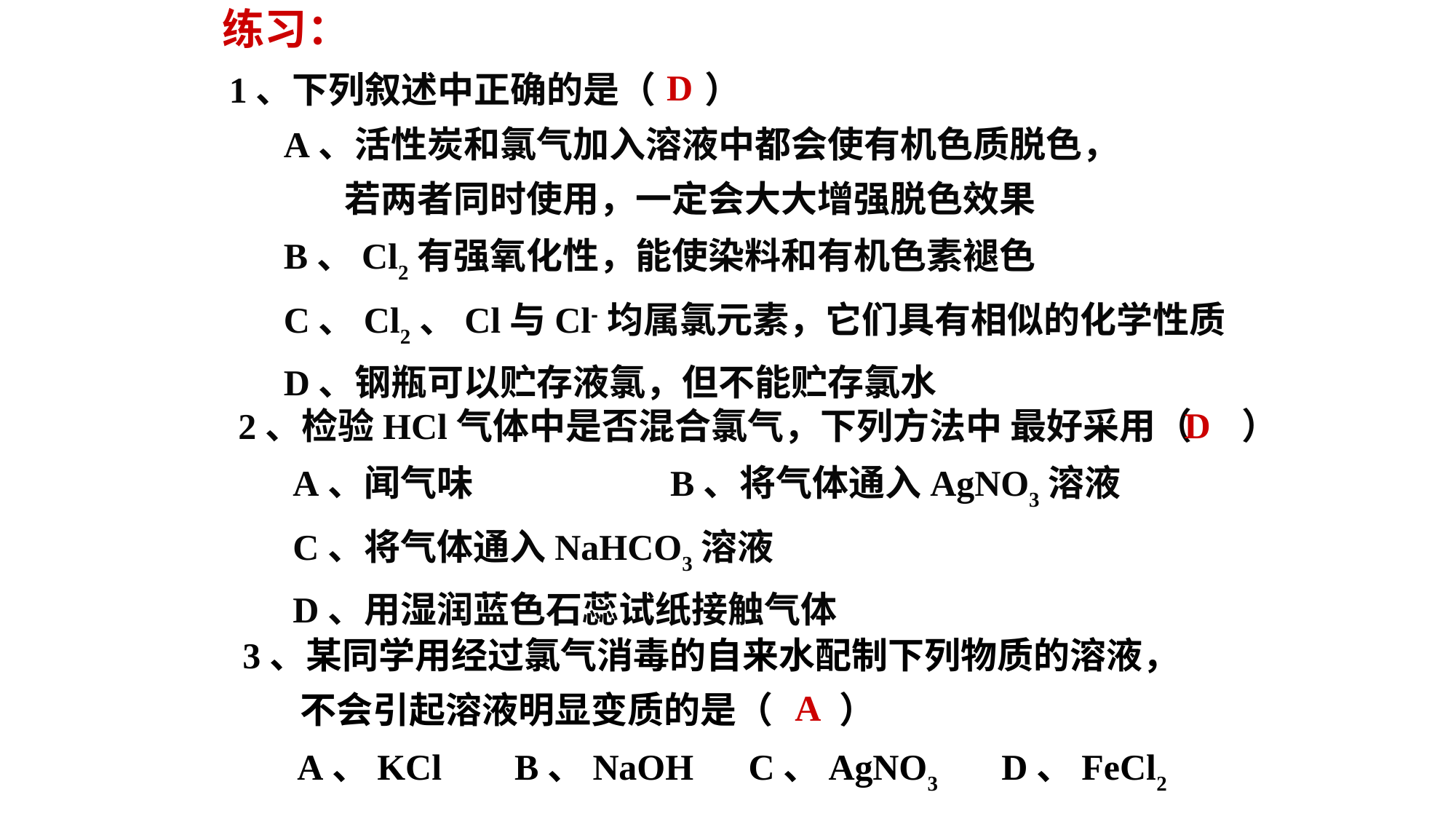

练习：
D
1、下列叙述中正确的是（      ）
      A、活性炭和氯气加入溶液中都会使有机色质脱色，
             若两者同时使用，一定会大大增强脱色效果
      B、Cl2有强氧化性，能使染料和有机色素褪色
      C、Cl2、Cl与Cl-均属氯元素，它们具有相似的化学性质
      D、钢瓶可以贮存液氯，但不能贮存氯水
2、检验HCl气体中是否混合氯气，下列方法中 最好采用（      ）
      A、闻气味                       B、将气体通入AgNO3溶液
      C、将气体通入NaHCO3溶液
      D、用湿润蓝色石蕊试纸接触气体
D
3、某同学用经过氯气消毒的自来水配制下列物质的溶液，
      不会引起溶液明显变质的是（        ）
      A、KCl        B、NaOH      C、AgNO3       D、FeCl2
A